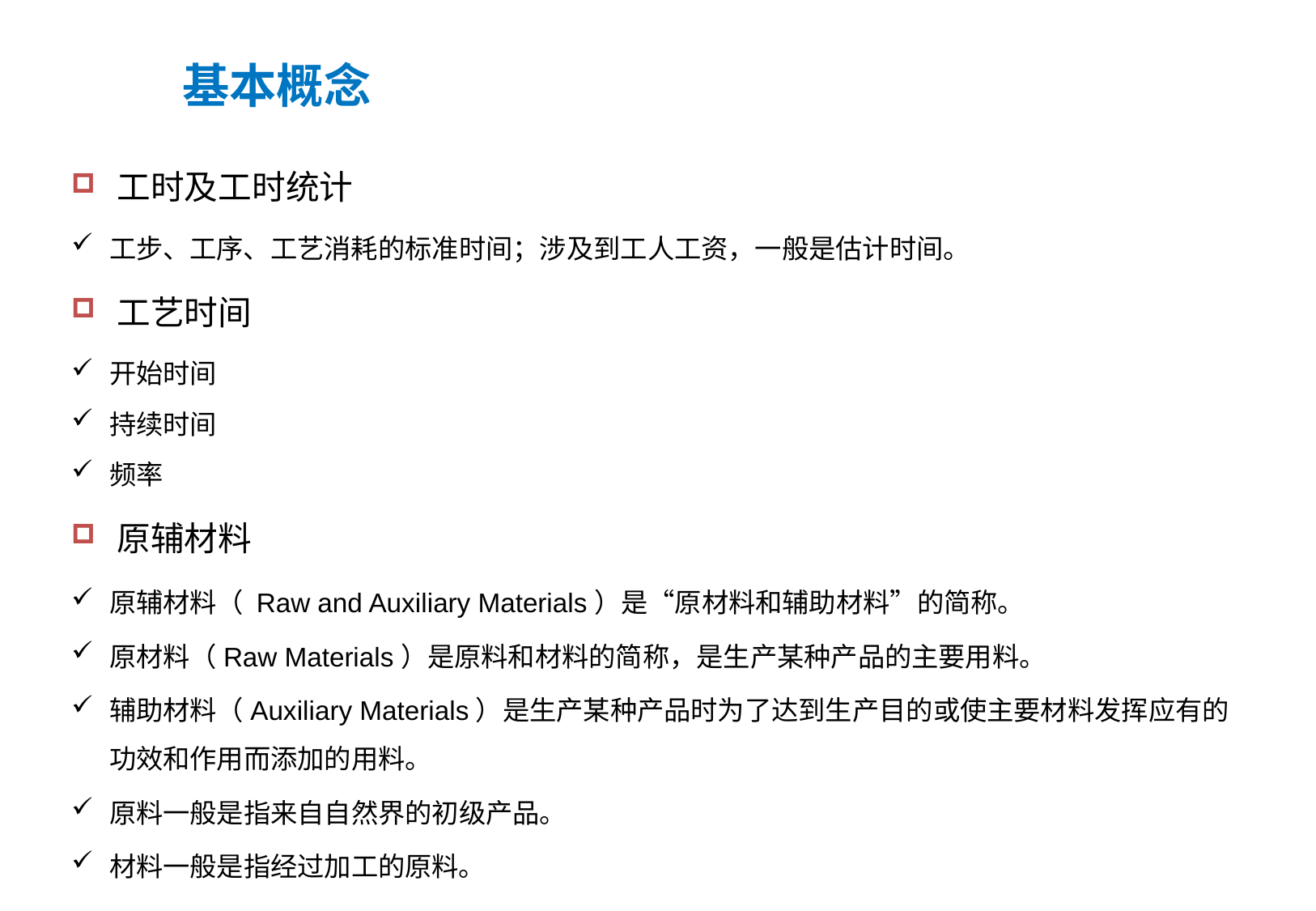

# 基本概念
工时及工时统计
工步、工序、工艺消耗的标准时间；涉及到工人工资，一般是估计时间。
工艺时间
开始时间
持续时间
频率
原辅材料
原辅材料（ Raw and Auxiliary Materials）是“原材料和辅助材料”的简称。
原材料（Raw Materials）是原料和材料的简称，是生产某种产品的主要用料。
辅助材料（Auxiliary Materials）是生产某种产品时为了达到生产目的或使主要材料发挥应有的功效和作用而添加的用料。
原料一般是指来自自然界的初级产品。
材料一般是指经过加工的原料。